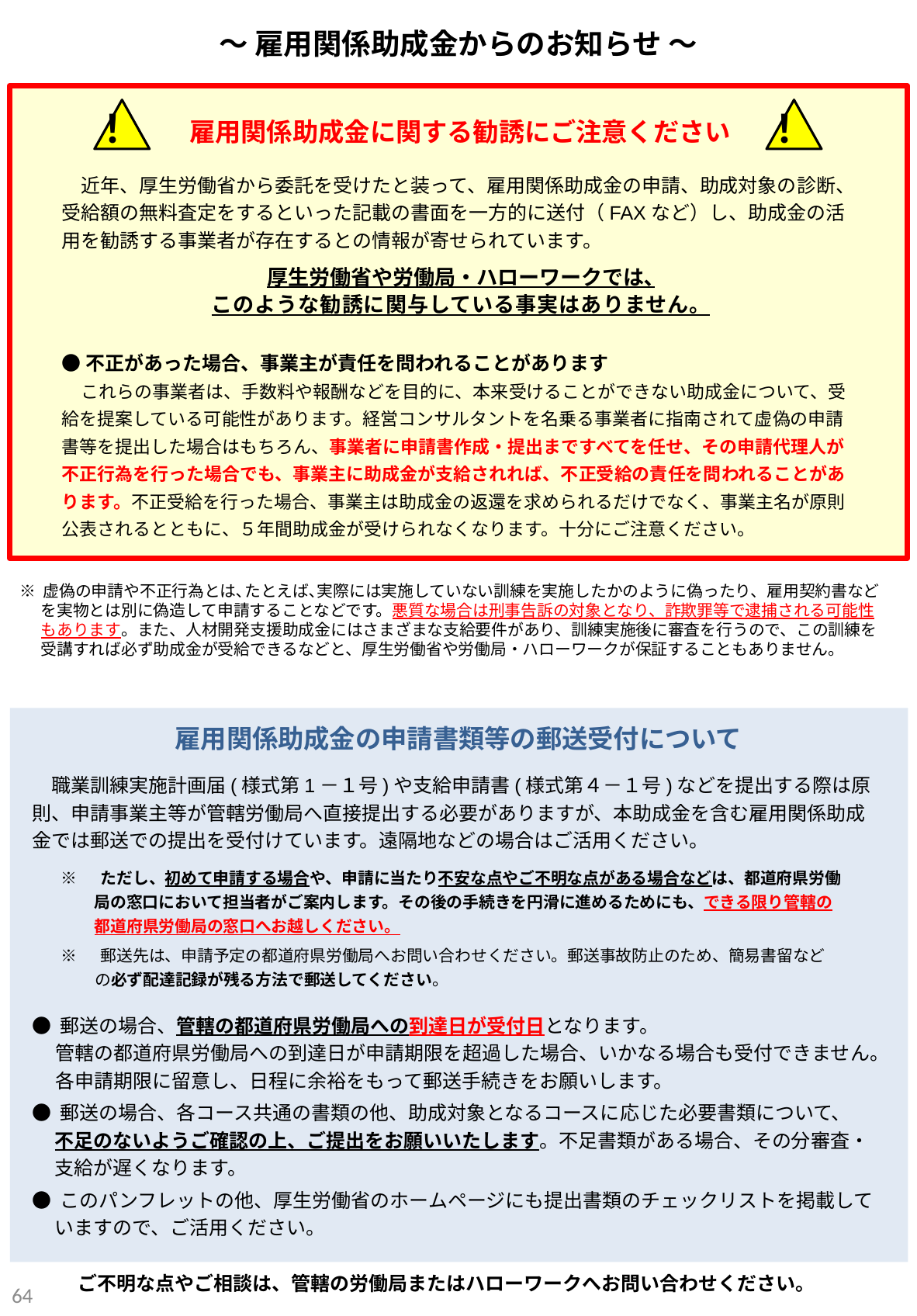

～ 雇用関係助成金からのお知らせ ～

！

！

雇用関係助成金に関する勧誘にご注意ください
　近年、厚生労働省から委託を受けたと装って、雇用関係助成金の申請、助成対象の診断、受給額の無料査定をするといった記載の書面を一方的に送付（FAXなど）し、助成金の活用を勧誘する事業者が存在するとの情報が寄せられています。
厚生労働省や労働局・ハローワークでは､
このような勧誘に関与している事実はありません。

●不正があった場合、事業主が責任を問われることがあります
　これらの事業者は、手数料や報酬などを目的に、本来受けることができない助成金について、受給を提案している可能性があります。経営コンサルタントを名乗る事業者に指南されて虚偽の申請書等を提出した場合はもちろん、事業者に申請書作成・提出まですべてを任せ、その申請代理人が不正行為を行った場合でも、事業主に助成金が支給されれば、不正受給の責任を問われることがあります。不正受給を行った場合、事業主は助成金の返還を求められるだけでなく、事業主名が原則公表されるとともに、５年間助成金が受けられなくなります。十分にご注意ください。
※ 虚偽の申請や不正行為とは､たとえば､実際には実施していない訓練を実施したかのように偽ったり、雇用契約書などを実物とは別に偽造して申請することなどです。悪質な場合は刑事告訴の対象となり、詐欺罪等で逮捕される可能性もあります。また、人材開発支援助成金にはさまざまな支給要件があり、訓練実施後に審査を行うので、この訓練を受講すれば必ず助成金が受給できるなどと、厚生労働省や労働局・ハローワークが保証することもありません。

雇用関係助成金の申請書類等の郵送受付について
　職業訓練実施計画届(様式第1－１号)や支給申請書(様式第４－１号)などを提出する際は原則、申請事業主等が管轄労働局へ直接提出する必要がありますが、本助成金を含む雇用関係助成金では郵送での提出を受付けています。遠隔地などの場合はご活用ください。
※　 ただし、初めて申請する場合や、申請に当たり不安な点やご不明な点がある場合などは、都道府県労働局の窓口において担当者がご案内します。その後の手続きを円滑に進めるためにも、できる限り管轄の都道府県労働局の窓口へお越しください。
※ 　郵送先は、申請予定の都道府県労働局へお問い合わせください。郵送事故防止のため、簡易書留などの必ず配達記録が残る方法で郵送してください。
● 郵送の場合、管轄の都道府県労働局への到達日が受付日となります。
　 管轄の都道府県労働局への到達日が申請期限を超過した場合、いかなる場合も受付できません。
　 各申請期限に留意し、日程に余裕をもって郵送手続きをお願いします。
● 郵送の場合、各コース共通の書類の他、助成対象となるコースに応じた必要書類について、　不足のないようご確認の上、ご提出をお願いいたします。不足書類がある場合、その分審査・支給が遅くなります。
● このパンフレットの他、厚生労働省のホームページにも提出書類のチェックリストを掲載していますので、ご活用ください。
ご不明な点やご相談は、管轄の労働局またはハローワークへお問い合わせください。
64